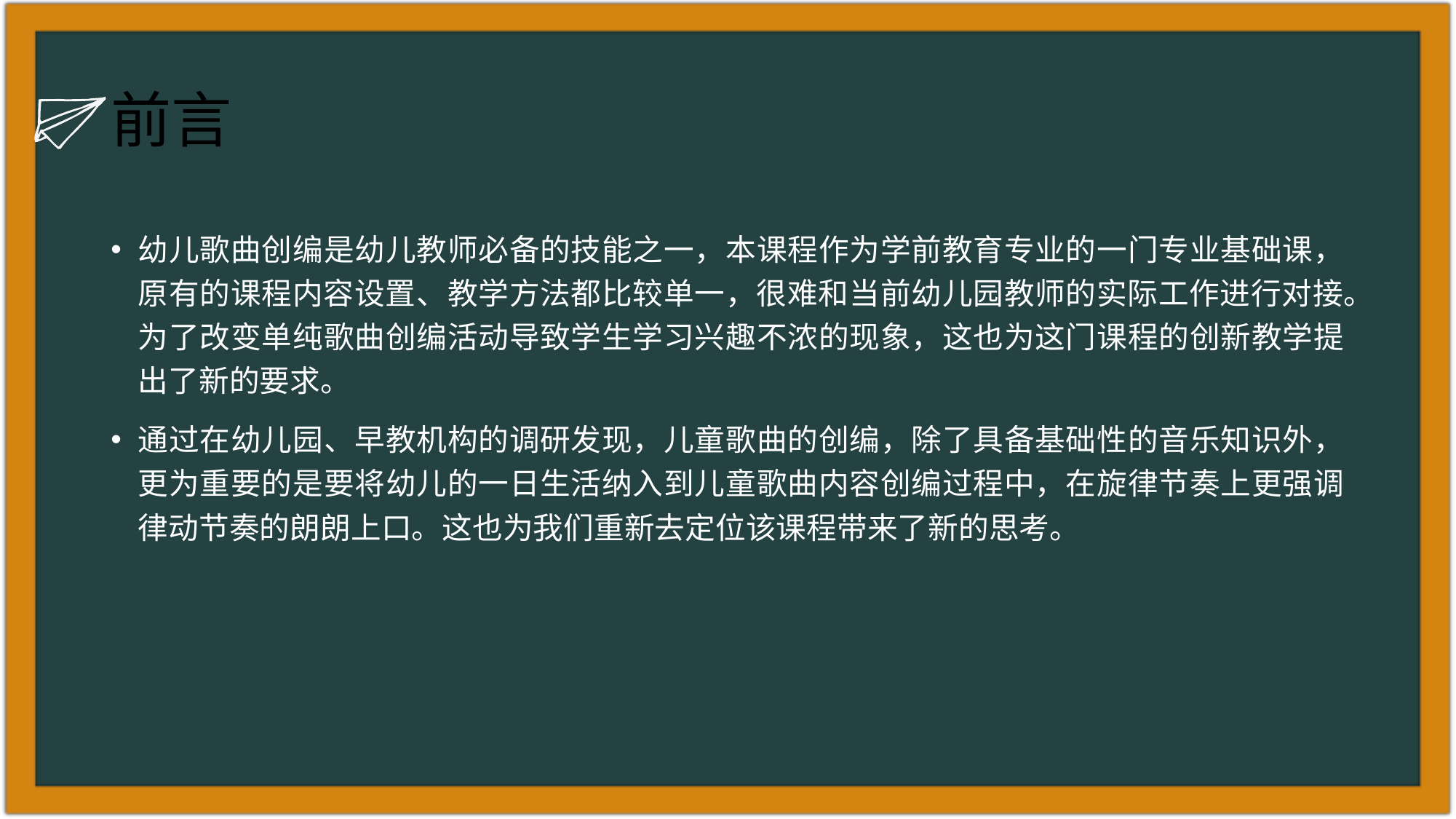

# 前言
幼儿歌曲创编是幼儿教师必备的技能之一，本课程作为学前教育专业的一门专业基础课，原有的课程内容设置、教学方法都比较单一，很难和当前幼儿园教师的实际工作进行对接。为了改变单纯歌曲创编活动导致学生学习兴趣不浓的现象，这也为这门课程的创新教学提出了新的要求。
通过在幼儿园、早教机构的调研发现，儿童歌曲的创编，除了具备基础性的音乐知识外，更为重要的是要将幼儿的一日生活纳入到儿童歌曲内容创编过程中，在旋律节奏上更强调律动节奏的朗朗上口。这也为我们重新去定位该课程带来了新的思考。